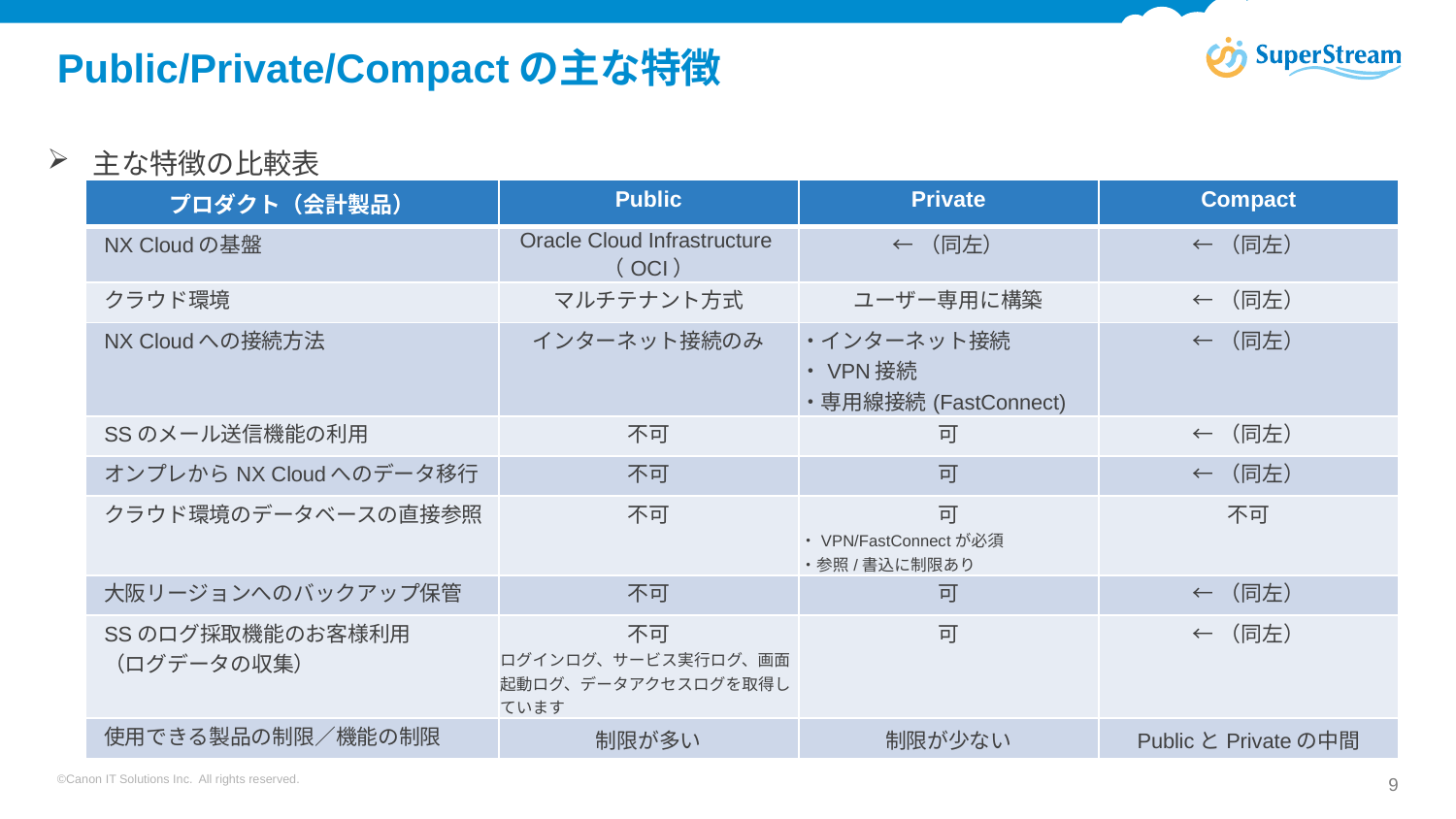

# Public/Private/Compactの主な特徴
主な特徴の比較表
| プロダクト（会計製品） | Public | Private | Compact |
| --- | --- | --- | --- |
| NX Cloudの基盤 | Oracle Cloud Infrastructure（OCI） | ←（同左） | ←（同左） |
| クラウド環境 | マルチテナント方式 | ユーザー専用に構築 | ←（同左） |
| NX Cloudへの接続方法 | インターネット接続のみ | ・インターネット接続 ・VPN接続 ・専用線接続(FastConnect) | ←（同左） |
| SSのメール送信機能の利用 | 不可 | 可 | ←（同左） |
| オンプレからNX Cloudへのデータ移行 | 不可 | 可 | ←（同左） |
| クラウド環境のデータベースの直接参照 | 不可 | 可 ・VPN/FastConnectが必須 ・参照/書込に制限あり | 不可 |
| 大阪リージョンへのバックアップ保管 | 不可 | 可 | ←（同左） |
| SSのログ採取機能のお客様利用 （ログデータの収集） | 不可 ログインログ、サービス実行ログ、画面起動ログ、データアクセスログを取得しています | 可 | ←（同左） |
| 使用できる製品の制限／機能の制限 | 制限が多い | 制限が少ない | PublicとPrivateの中間 |
©Canon IT Solutions Inc.  All rights reserved.
9